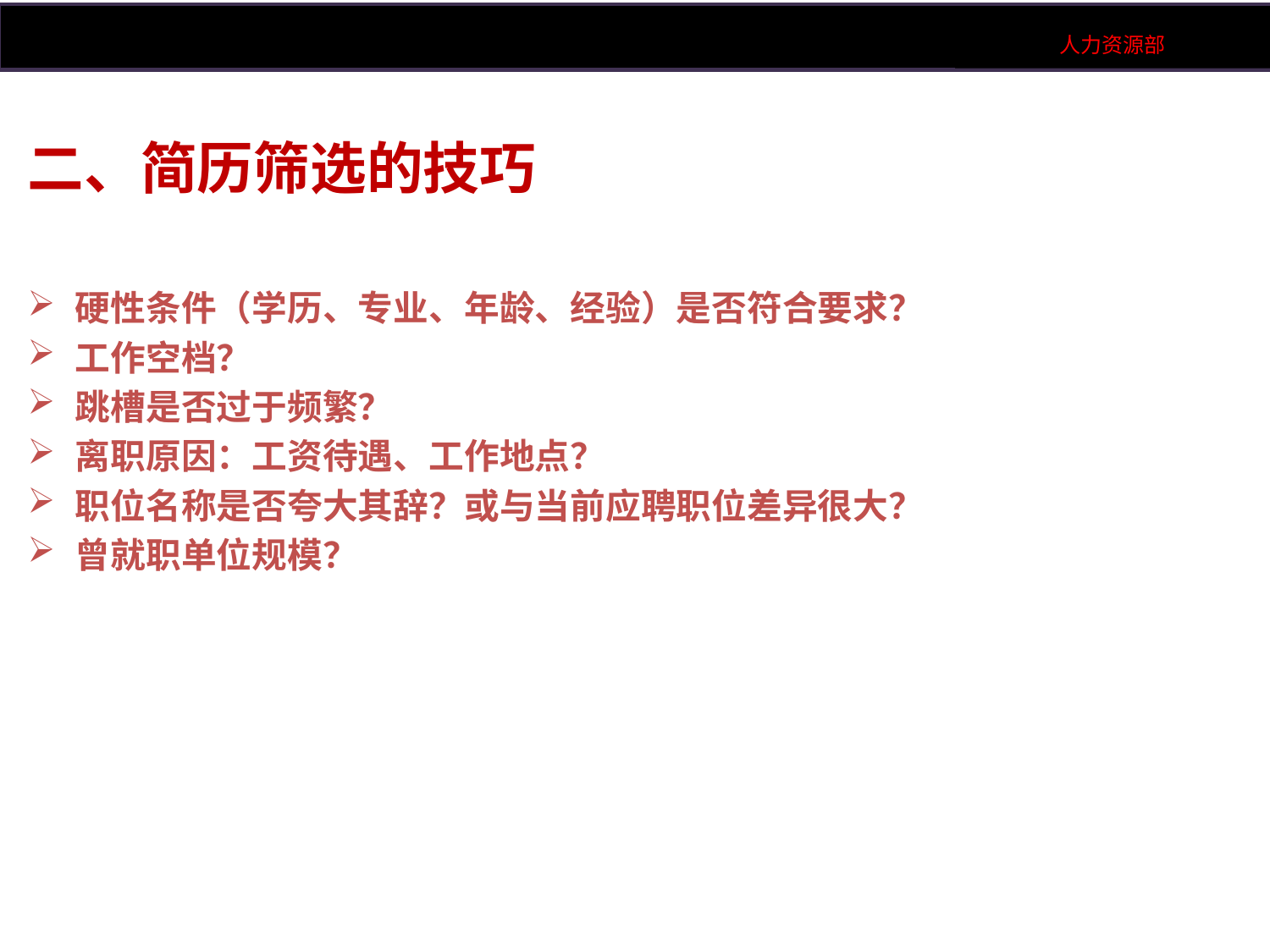

# 人力资源部
二、简历筛选的技巧

硬性条件（学历、专业、年龄、经验）是否符合要求？
工作空档？
跳槽是否过于频繁？
离职原因：工资待遇、工作地点？
职位名称是否夸大其辞？或与当前应聘职位差异很大？
曾就职单位规模？